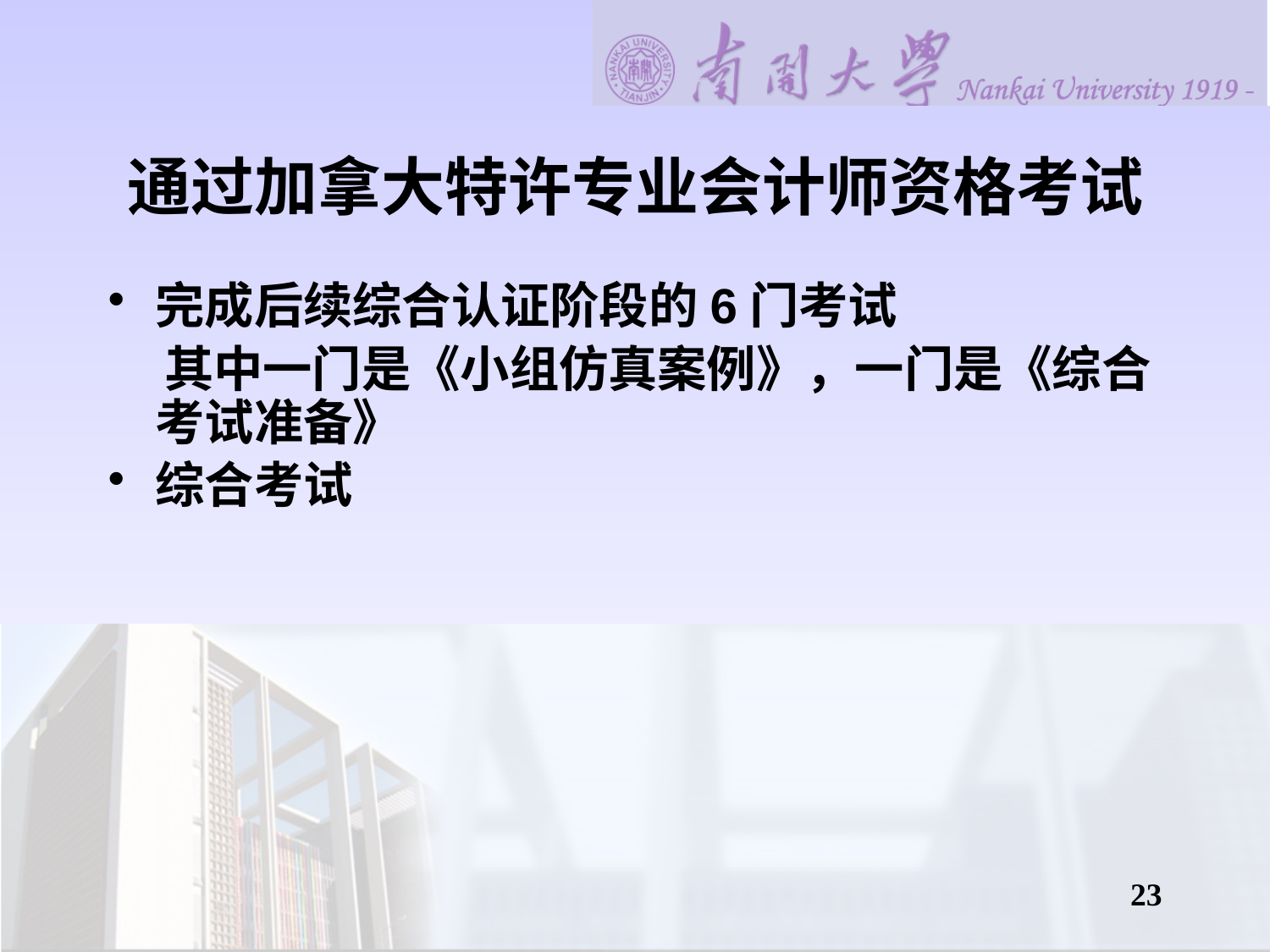

# 通过加拿大特许专业会计师资格考试
完成后续综合认证阶段的6门考试
    其中一门是《小组仿真案例》，一门是《综合考试准备》
综合考试
23